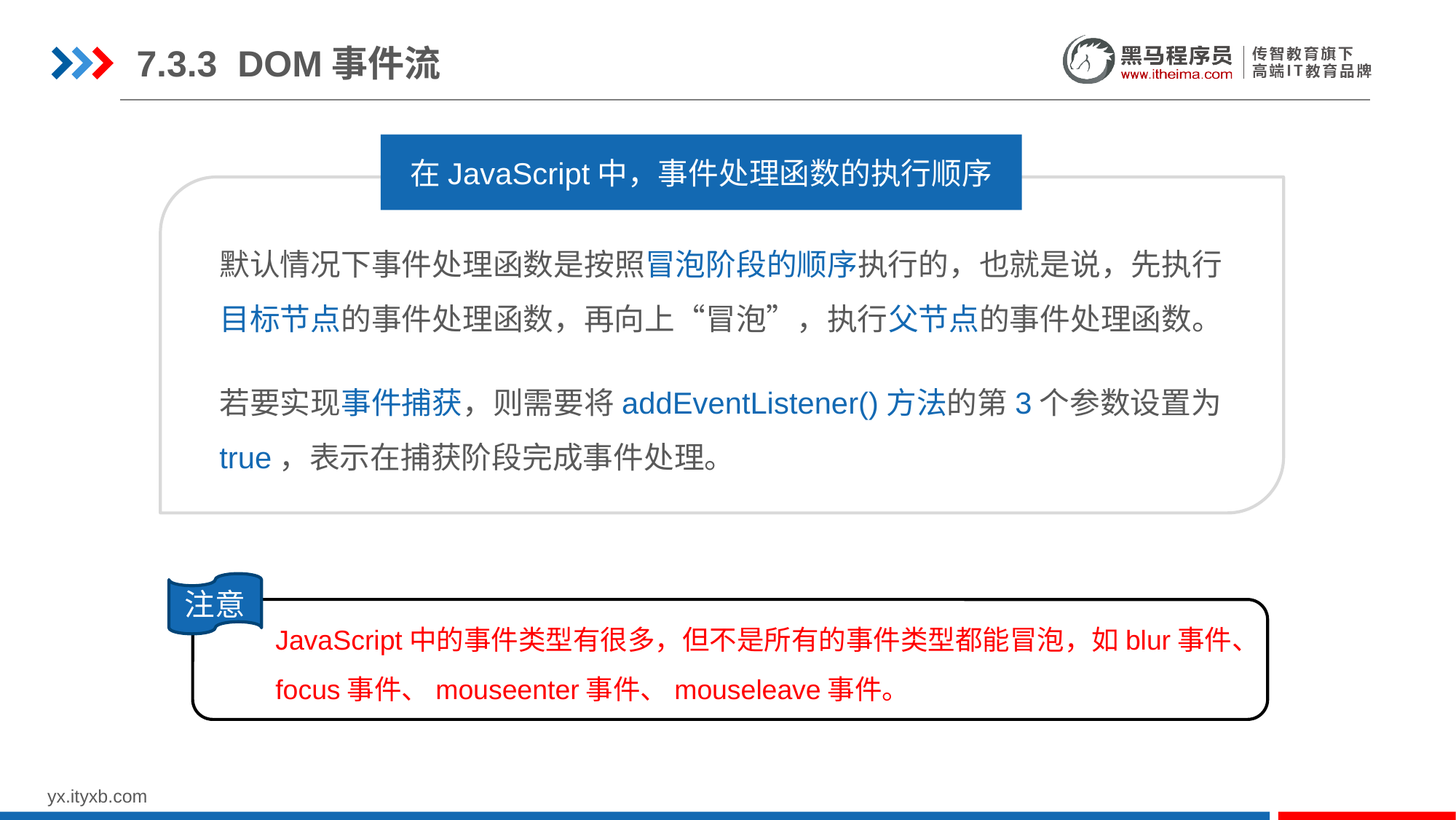

7.3.3  DOM事件流
在JavaScript中，事件处理函数的执行顺序

默认情况下事件处理函数是按照冒泡阶段的顺序执行的，也就是说，先执行目标节点的事件处理函数，再向上“冒泡”，执行父节点的事件处理函数。

若要实现事件捕获，则需要将addEventListener()方法的第3个参数设置为true，表示在捕获阶段完成事件处理。
注意

JavaScript中的事件类型有很多，但不是所有的事件类型都能冒泡，如blur事件、
focus事件、mouseenter事件、mouseleave事件。